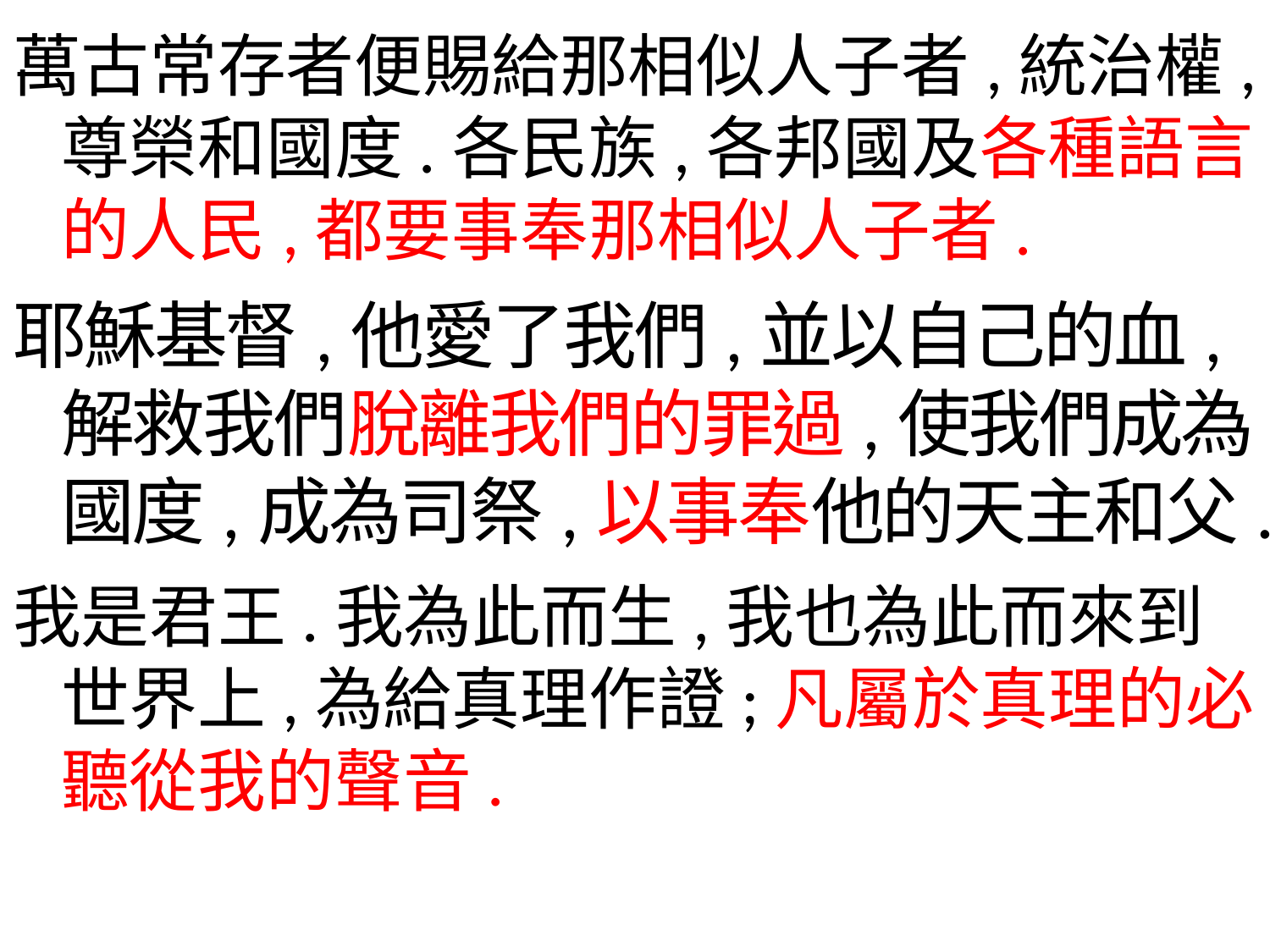

萬古常存者便賜給那相似人子者,統治權,尊榮和國度.各民族,各邦國及各種語言的人民,都要事奉那相似人子者.
耶穌基督,他愛了我們,並以自己的血,解救我們脫離我們的罪過,使我們成為國度,成為司祭,以事奉他的天主和父.
我是君王.我為此而生,我也為此而來到世界上,為給真理作證;凡屬於真理的必聽從我的聲音.